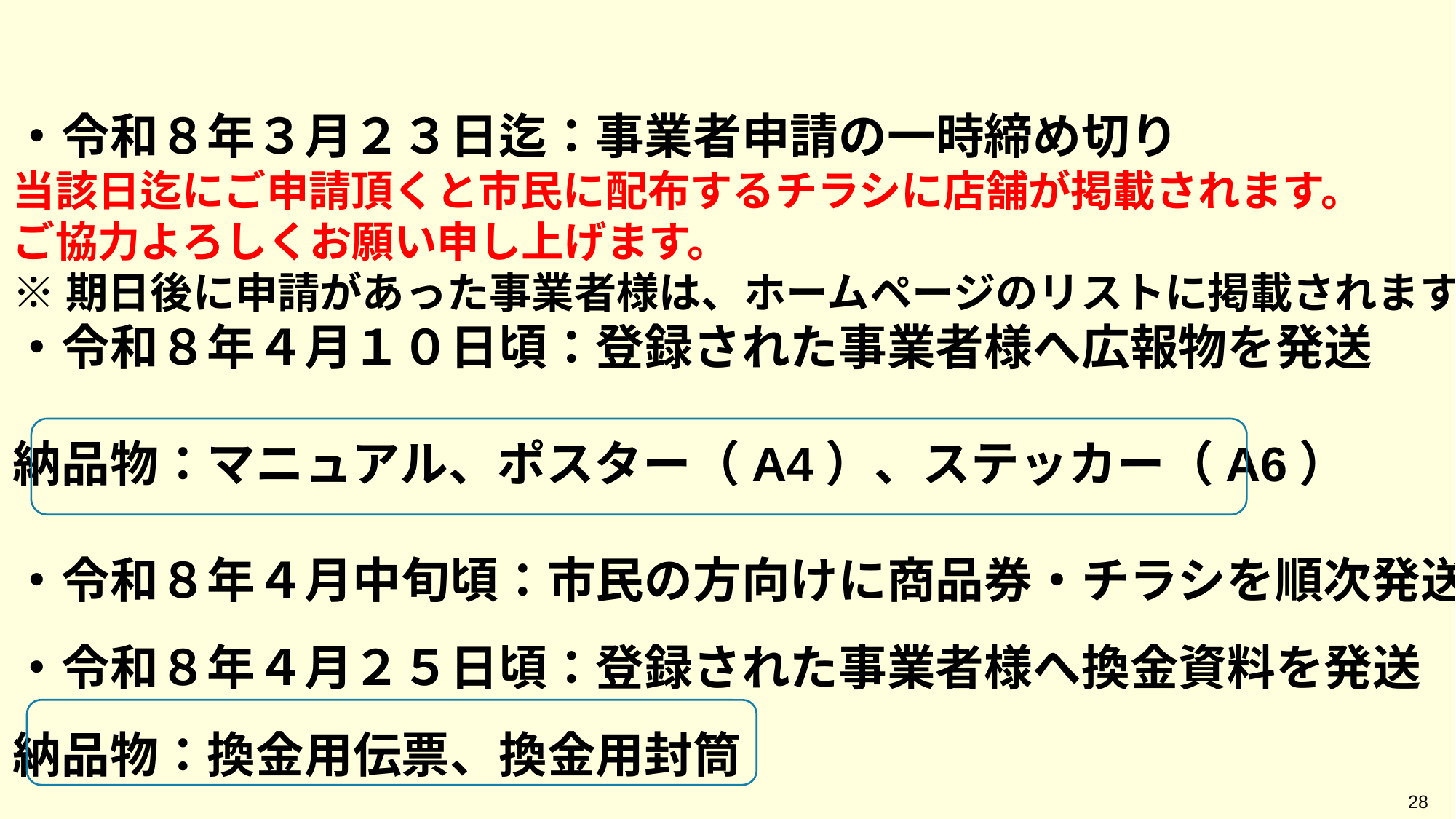

・令和８年３月２３日迄：事業者申請の一時締め切り
当該日迄にご申請頂くと市民に配布するチラシに店舗が掲載されます。
ご協力よろしくお願い申し上げます。
※期日後に申請があった事業者様は、ホームページのリストに掲載されます。
・令和８年４月１０日頃：登録された事業者様へ広報物を発送

納品物：マニュアル、ポスター（A4）、ステッカー（A6）

・令和８年４月中旬頃：市民の方向けに商品券・チラシを順次発送
・令和８年４月２５日頃：登録された事業者様へ換金資料を発送
納品物：換金用伝票、換金用封筒

28